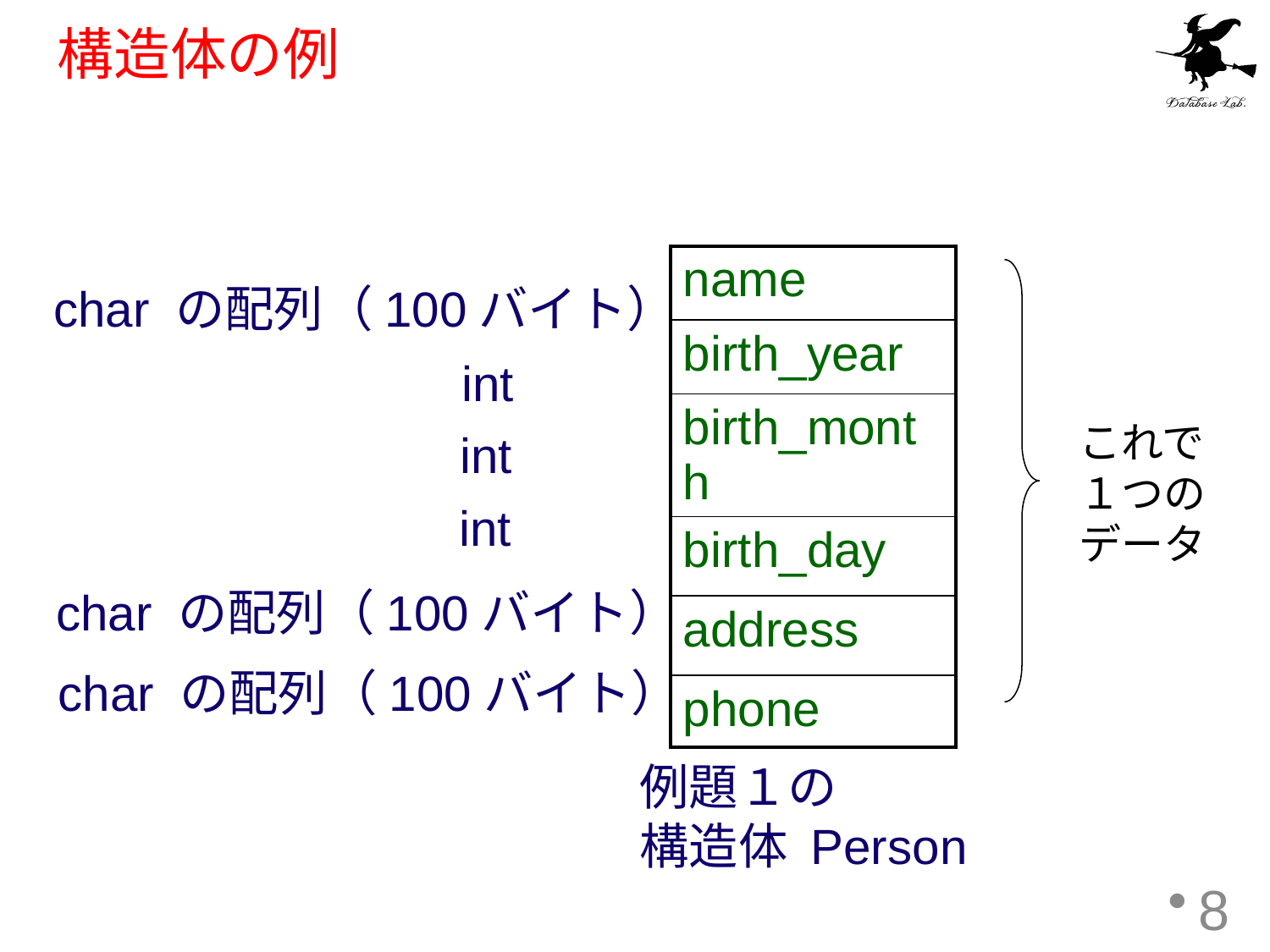

# 構造体の例
| name |
| --- |
| birth\_year |
| birth\_month |
| birth\_day |
| address |
| phone |

char の配列（100バイト）
int
これで
１つの
データ
int
int
char の配列（100バイト）
char の配列（100バイト）
例題１の
構造体 Person
8